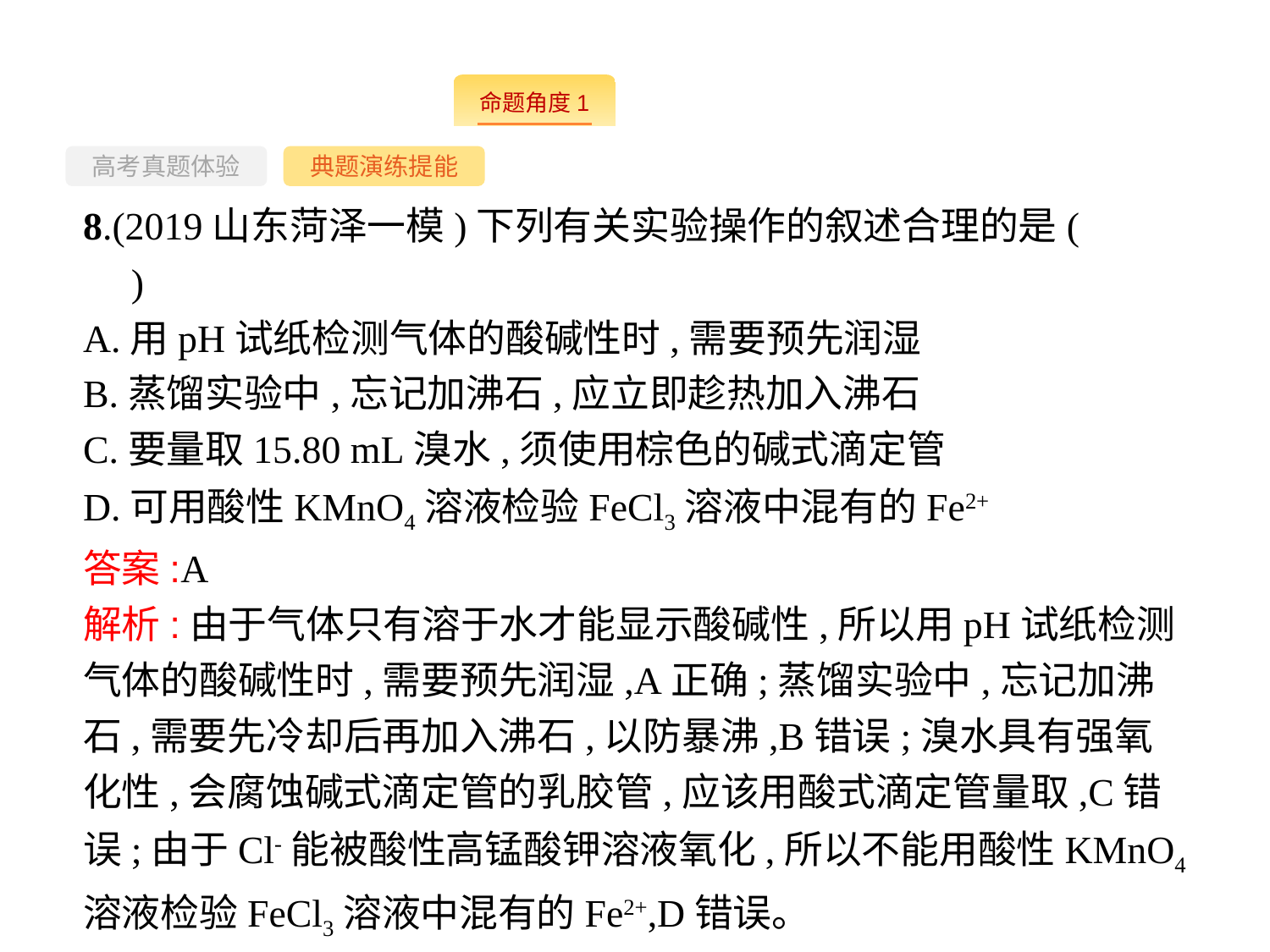

-28-
高考真题体验
典题演练提能
8.(2019山东菏泽一模)下列有关实验操作的叙述合理的是(　　)
A.用pH试纸检测气体的酸碱性时,需要预先润湿
B.蒸馏实验中,忘记加沸石,应立即趁热加入沸石
C.要量取15.80 mL溴水,须使用棕色的碱式滴定管
D.可用酸性KMnO4溶液检验FeCl3溶液中混有的Fe2+
答案:A
解析:由于气体只有溶于水才能显示酸碱性,所以用pH试纸检测气体的酸碱性时,需要预先润湿,A正确;蒸馏实验中,忘记加沸石,需要先冷却后再加入沸石,以防暴沸,B错误;溴水具有强氧化性,会腐蚀碱式滴定管的乳胶管,应该用酸式滴定管量取,C错误;由于Cl-能被酸性高锰酸钾溶液氧化,所以不能用酸性KMnO4溶液检验FeCl3溶液中混有的Fe2+,D错误。